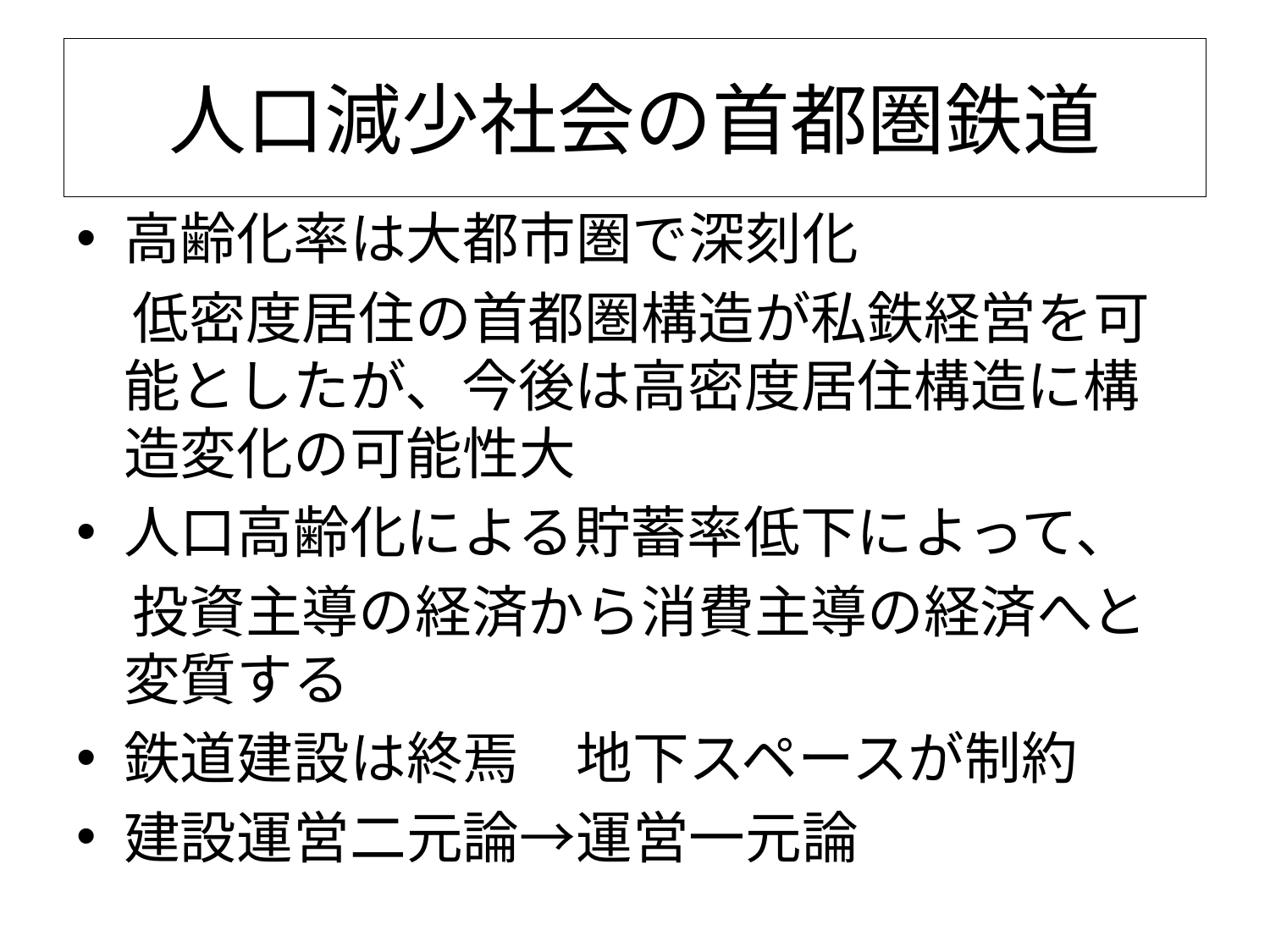

# 人口減少社会の首都圏鉄道
高齢化率は大都市圏で深刻化
　低密度居住の首都圏構造が私鉄経営を可能としたが、今後は高密度居住構造に構造変化の可能性大
人口高齢化による貯蓄率低下によって、
　投資主導の経済から消費主導の経済へと変質する
鉄道建設は終焉　地下スペースが制約
建設運営二元論→運営一元論